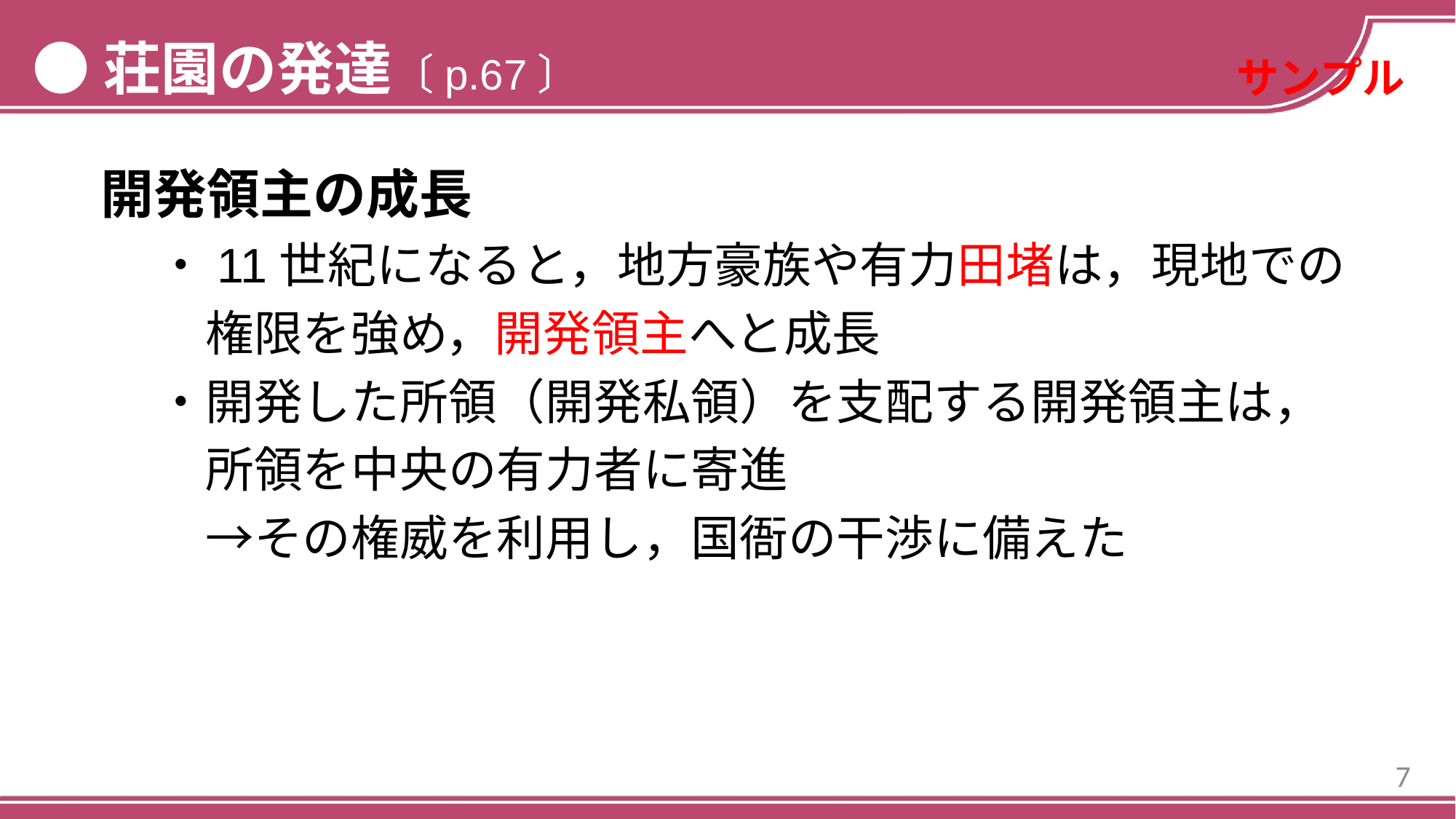

サンプル
●荘園の発達〔p.67〕
開発領主の成長
・11世紀になると，地方豪族や有力田堵は，現地での
　権限を強め，開発領主へと成長
・開発した所領（開発私領）を支配する開発領主は，
　所領を中央の有力者に寄進
　→その権威を利用し，国衙の干渉に備えた